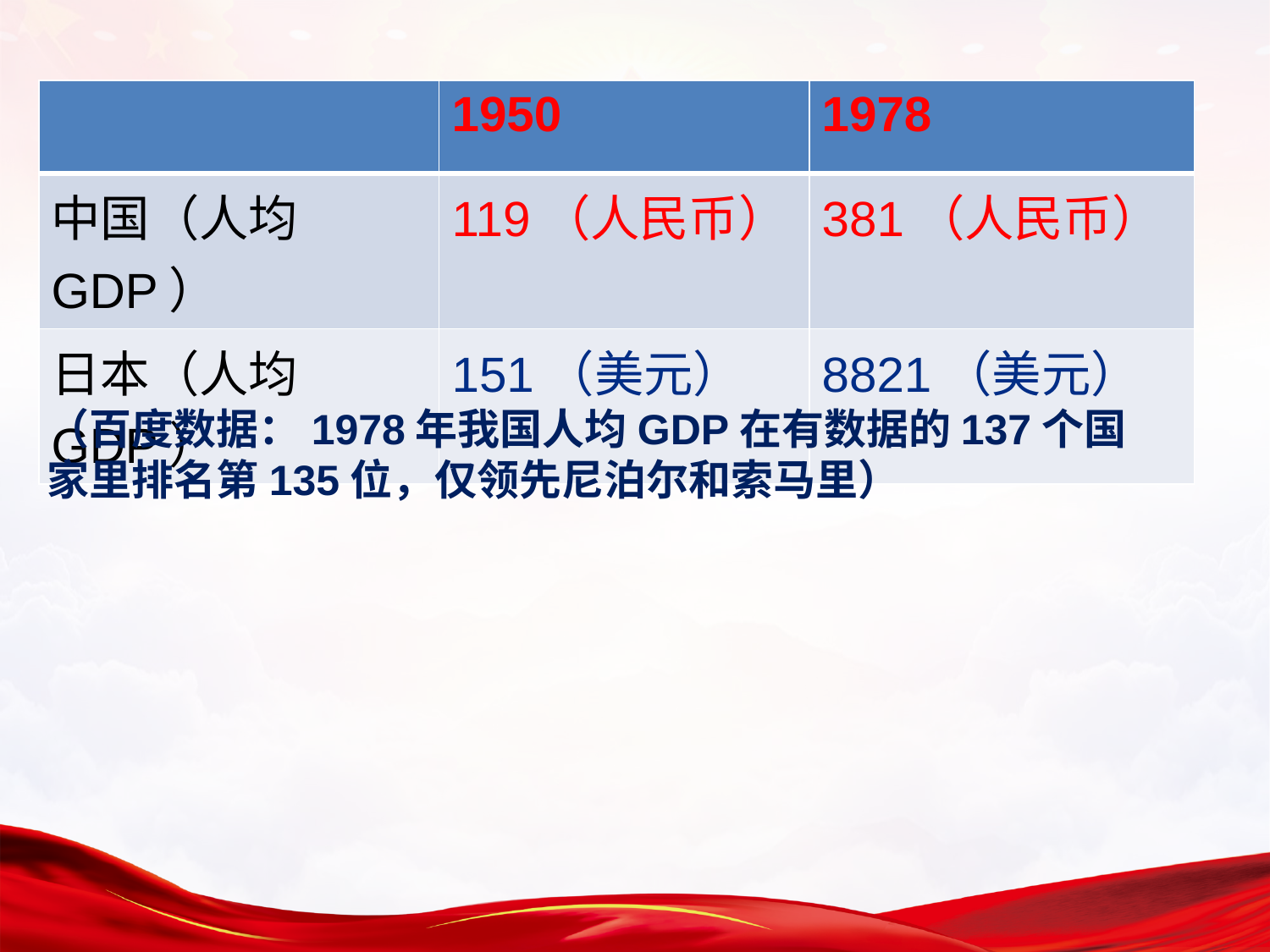

|  | 1950 | 1978 |
| --- | --- | --- |
| 中国（人均GDP） | 119（人民币） | 381（人民币） |
| 日本（人均GDP） | 151（美元） | 8821（美元） |
（百度数据：1978年我国人均GDP在有数据的137个国家里排名第135位，仅领先尼泊尔和索马里）